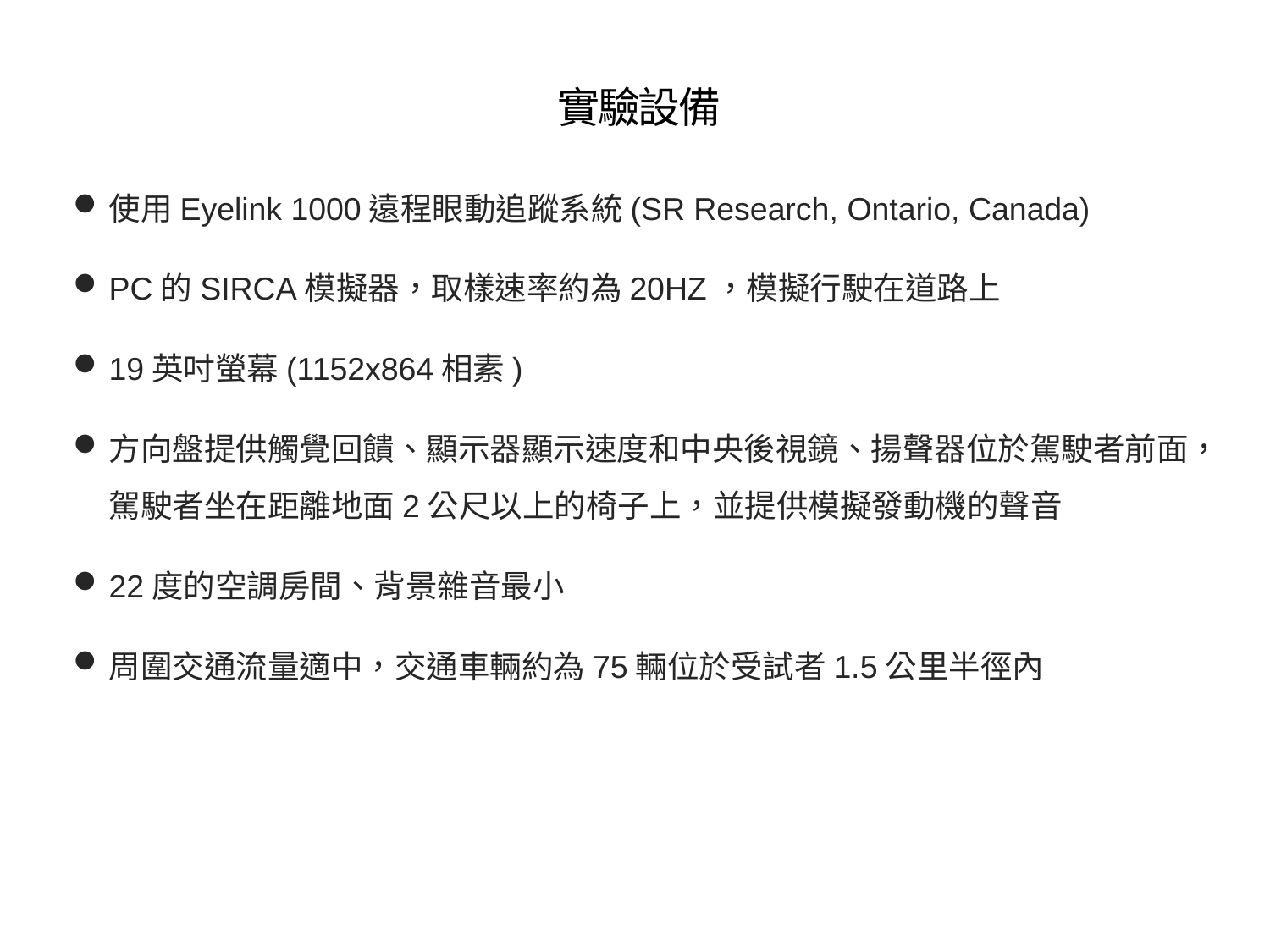

# 實驗設備
使用Eyelink 1000遠程眼動追蹤系統(SR Research, Ontario, Canada)
PC的SIRCA模擬器，取樣速率約為20HZ，模擬行駛在道路上
19英吋螢幕(1152x864相素)
方向盤提供觸覺回饋、顯示器顯示速度和中央後視鏡、揚聲器位於駕駛者前面，駕駛者坐在距離地面2公尺以上的椅子上，並提供模擬發動機的聲音
22度的空調房間、背景雜音最小
周圍交通流量適中，交通車輛約為75輛位於受試者1.5公里半徑內